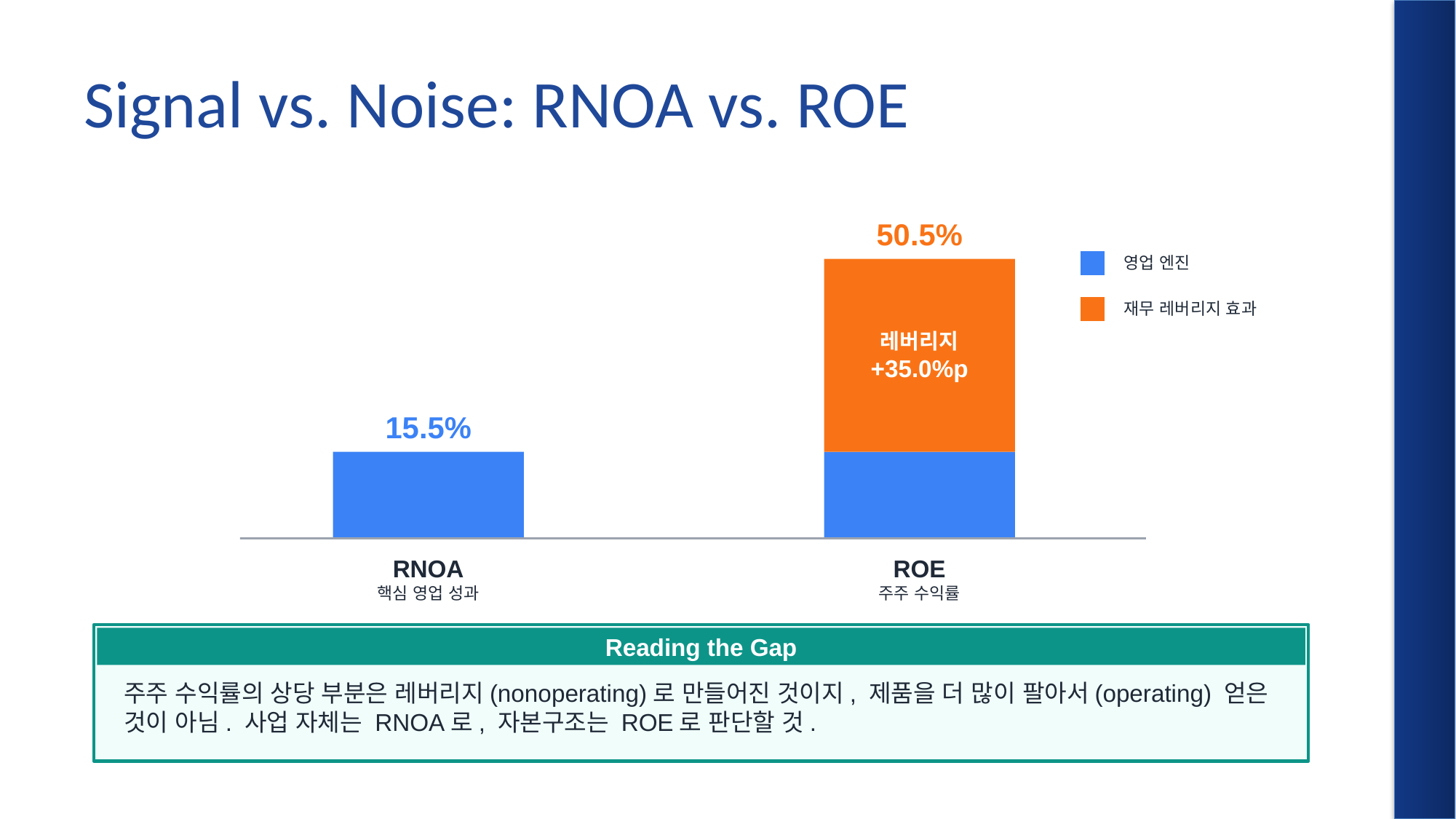

# Signal vs. Noise: RNOA vs. ROE
50.5%
영업 엔진

레버리지
+35.0%p
재무 레버리지 효과

15.5%

RNOA
핵심 영업 성과
ROE
주주 수익률

Reading the Gap
주주 수익률의 상당 부분은 레버리지(nonoperating)로 만들어진 것이지, 제품을 더 많이 팔아서(operating) 얻은 것이 아님. 사업 자체는 RNOA로, 자본구조는 ROE로 판단할 것.